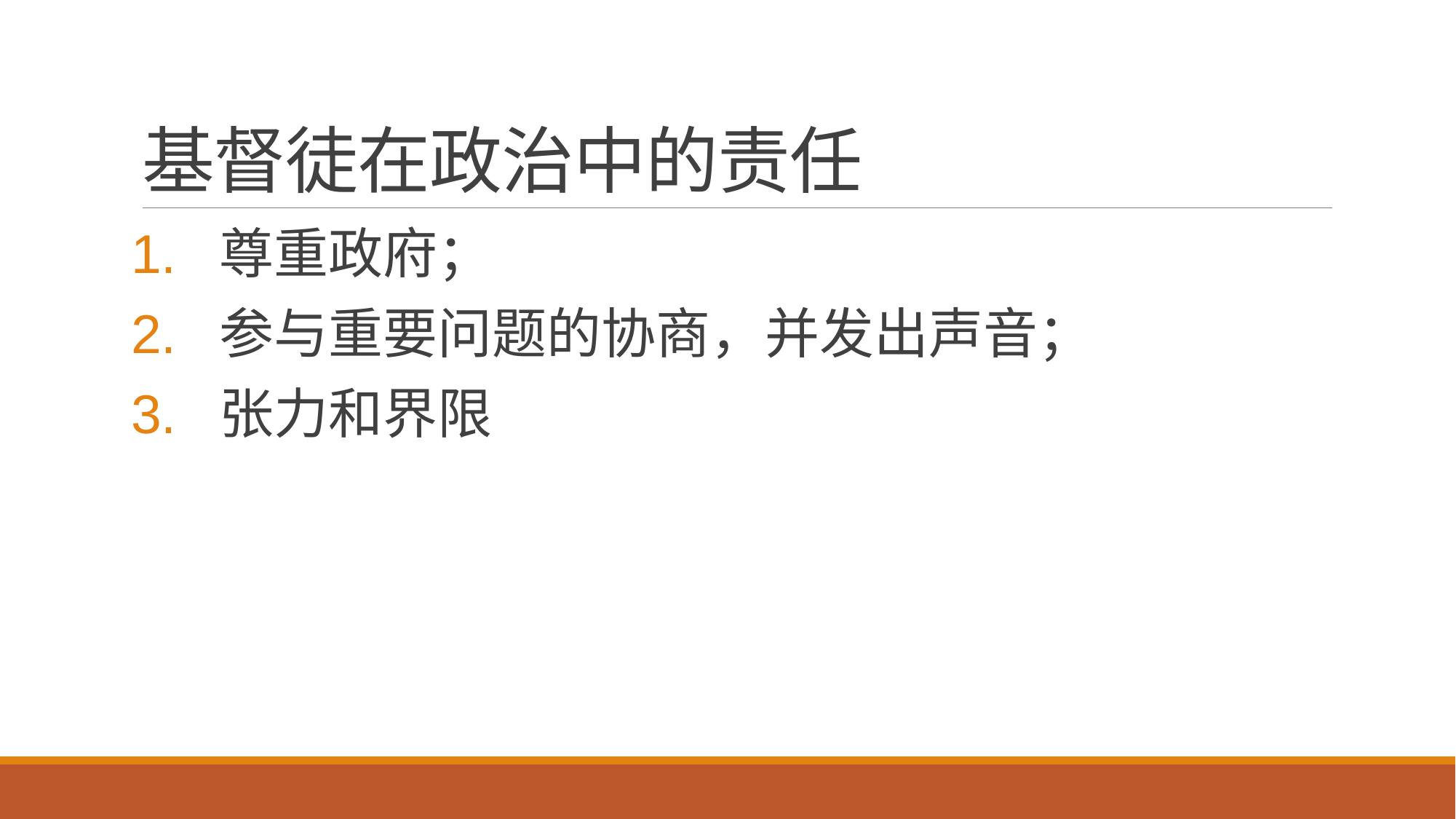

# 基督徒在政治中的责任
尊重政府；
参与重要问题的协商，并发出声音；
张力和界限